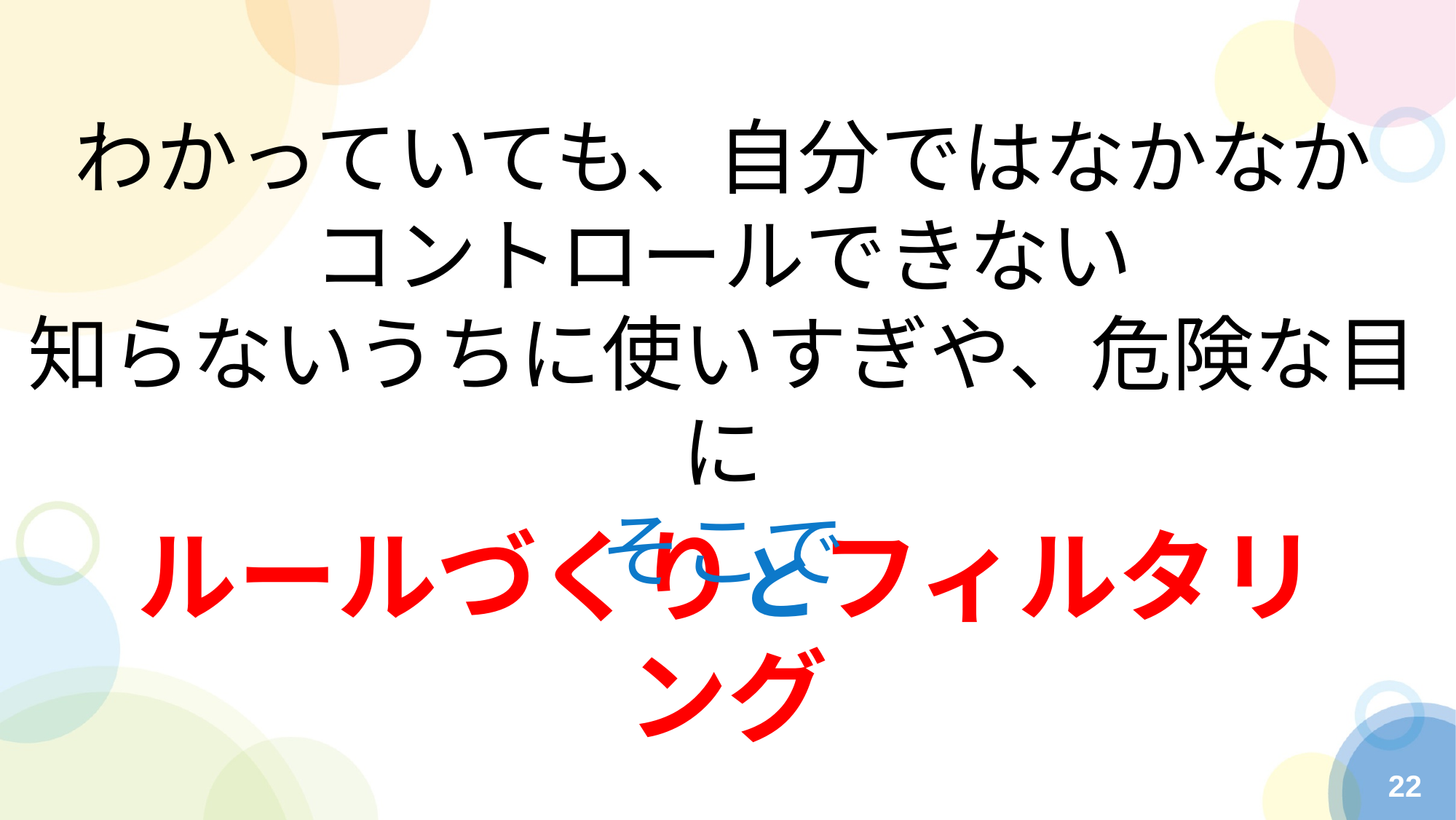

わかっていても、自分ではなかなか
コントロールできない
知らないうちに使いすぎや、危険な目に
そこで
ルールづくりとフィルタリング
22